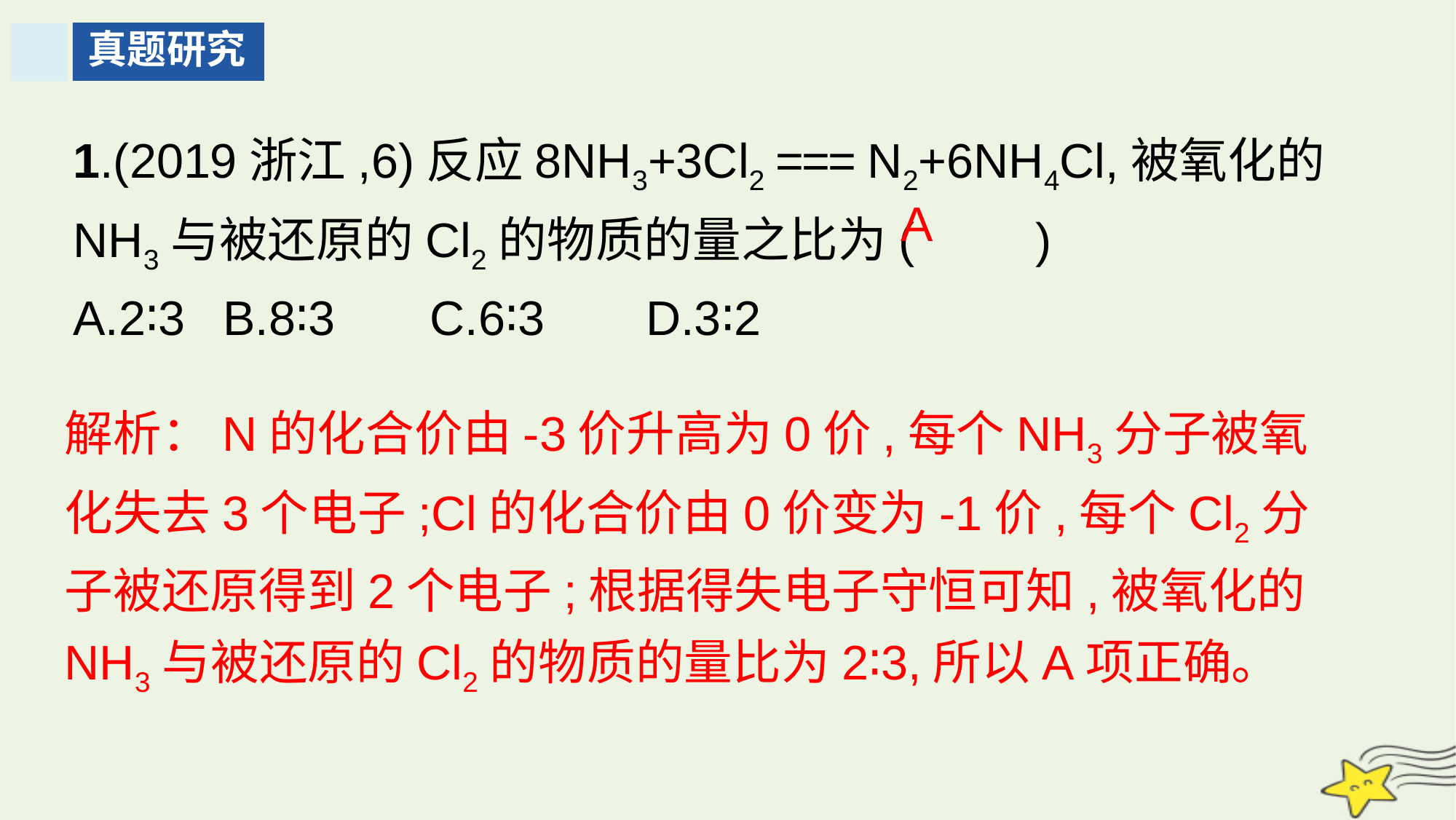

真题研究

1.(2019浙江,6)反应8NH3+3Cl2 === N2+6NH4Cl,被氧化的NH3与被还原的Cl2的物质的量之比为(　　)
A.2∶3	  B.8∶3	    C.6∶3	  D.3∶2
A
解析：N的化合价由-3价升高为0价,每个NH3分子被氧化失去3个电子;Cl的化合价由0价变为-1价,每个Cl2分子被还原得到2个电子;根据得失电子守恒可知,被氧化的NH3与被还原的Cl2的物质的量比为2∶3,所以A项正确。